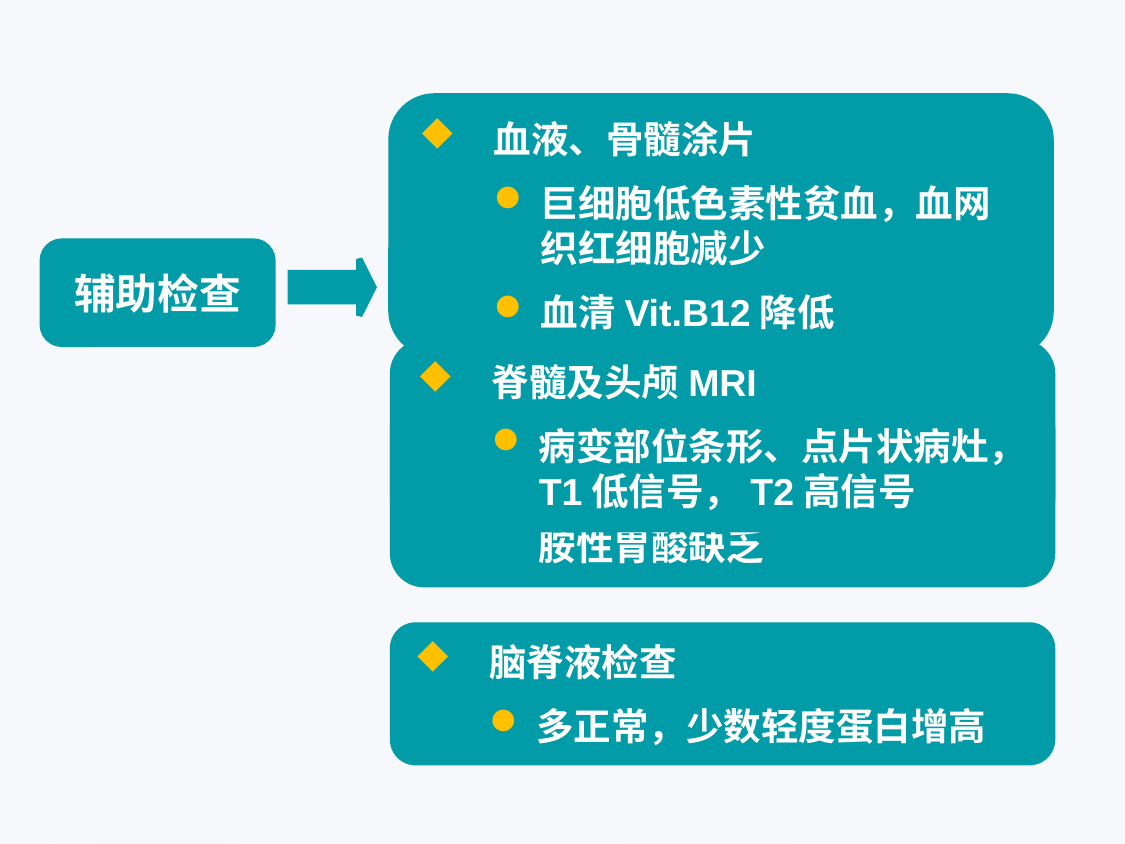

血液、骨髓涂片
巨细胞低色素性贫血，血网织红细胞减少
血清Vit.B12降低
辅助检查

脊髓及头颅MRI
病变部位条形、点片状病灶，T1低信号，T2高信号
胃液分析：内因子缺乏
注射组织胺后分析，发现抗组胺性胃酸缺乏
脑脊液检查
多正常，少数轻度蛋白增高